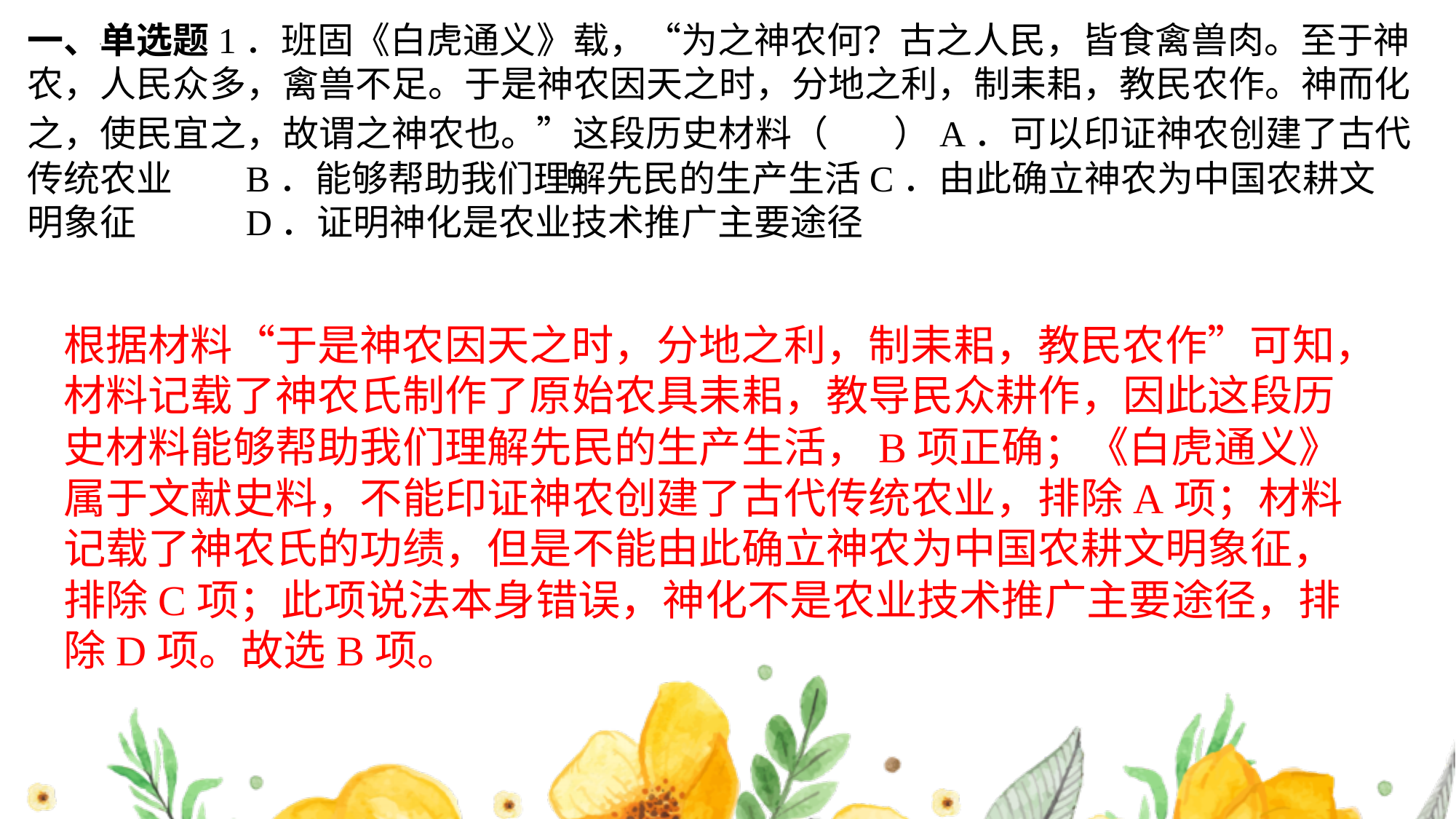

一、单选题1．班固《白虎通义》载，“为之神农何？古之人民，皆食禽兽肉。至于神农，人民众多，禽兽不足。于是神农因天之时，分地之利，制耒耜，教民农作。神而化之，使民宜之，故谓之神农也。”这段历史材料（       ）A．可以印证神农创建了古代传统农业	B．能够帮助我们理解先民的生产生活C．由此确立神农为中国农耕文明象征	D．证明神化是农业技术推广主要途径

B
根据材料“于是神农因天之时，分地之利，制耒耜，教民农作”可知，材料记载了神农氏制作了原始农具耒耜，教导民众耕作，因此这段历史材料能够帮助我们理解先民的生产生活，B项正确；《白虎通义》属于文献史料，不能印证神农创建了古代传统农业，排除A项；材料记载了神农氏的功绩，但是不能由此确立神农为中国农耕文明象征，排除C项；此项说法本身错误，神化不是农业技术推广主要途径，排除D项。故选B项。